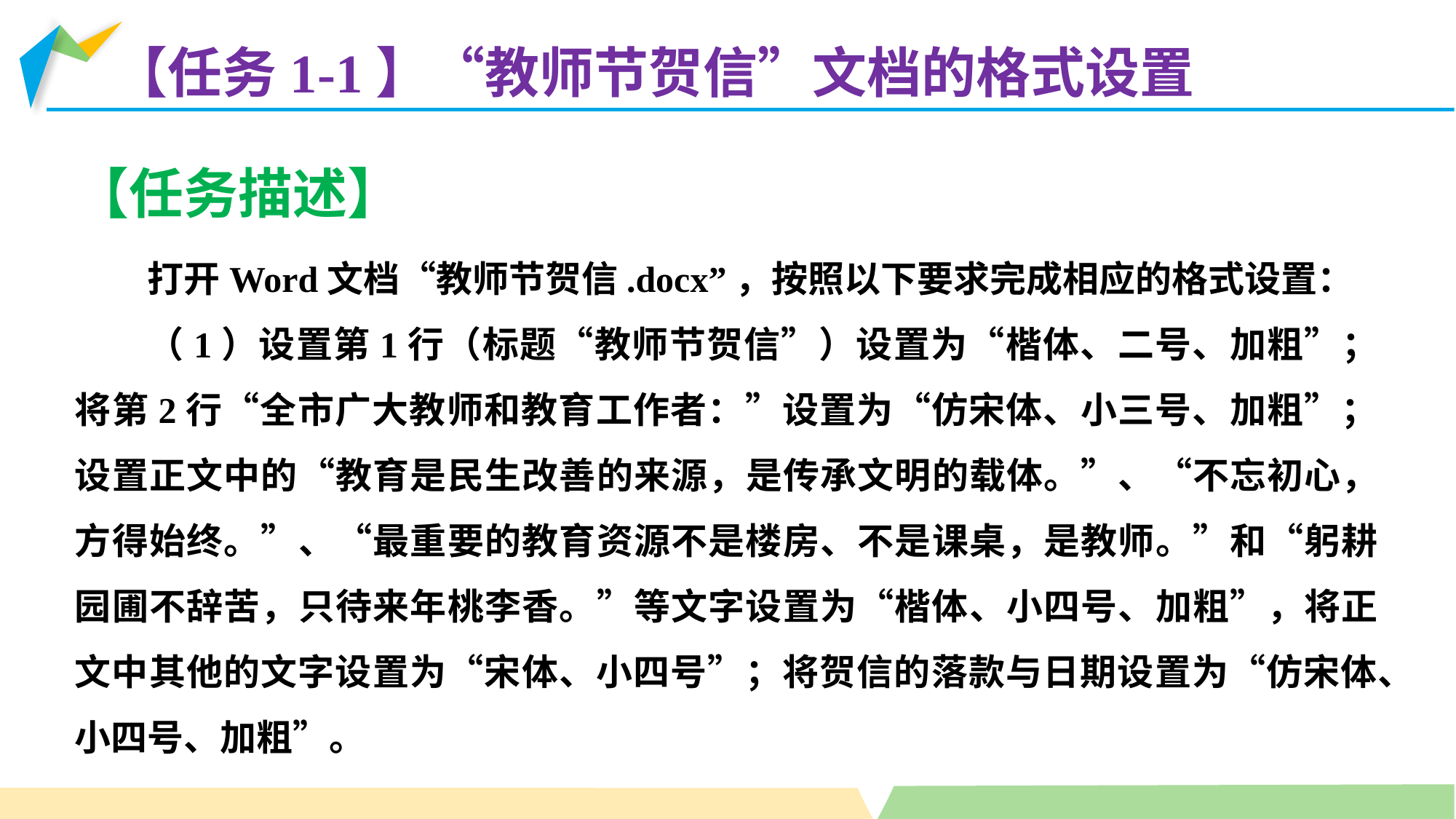

【任务1-1】“教师节贺信”文档的格式设置
【任务描述】
打开Word文档“教师节贺信.docx”，按照以下要求完成相应的格式设置：
（1）设置第1行（标题“教师节贺信”）设置为“楷体、二号、加粗”；将第2行“全市广大教师和教育工作者：”设置为“仿宋体、小三号、加粗”；设置正文中的“教育是民生改善的来源，是传承文明的载体。”、“不忘初心，方得始终。”、“最重要的教育资源不是楼房、不是课桌，是教师。”和“躬耕园圃不辞苦，只待来年桃李香。”等文字设置为“楷体、小四号、加粗”，将正文中其他的文字设置为“宋体、小四号”；将贺信的落款与日期设置为“仿宋体、小四号、加粗”。